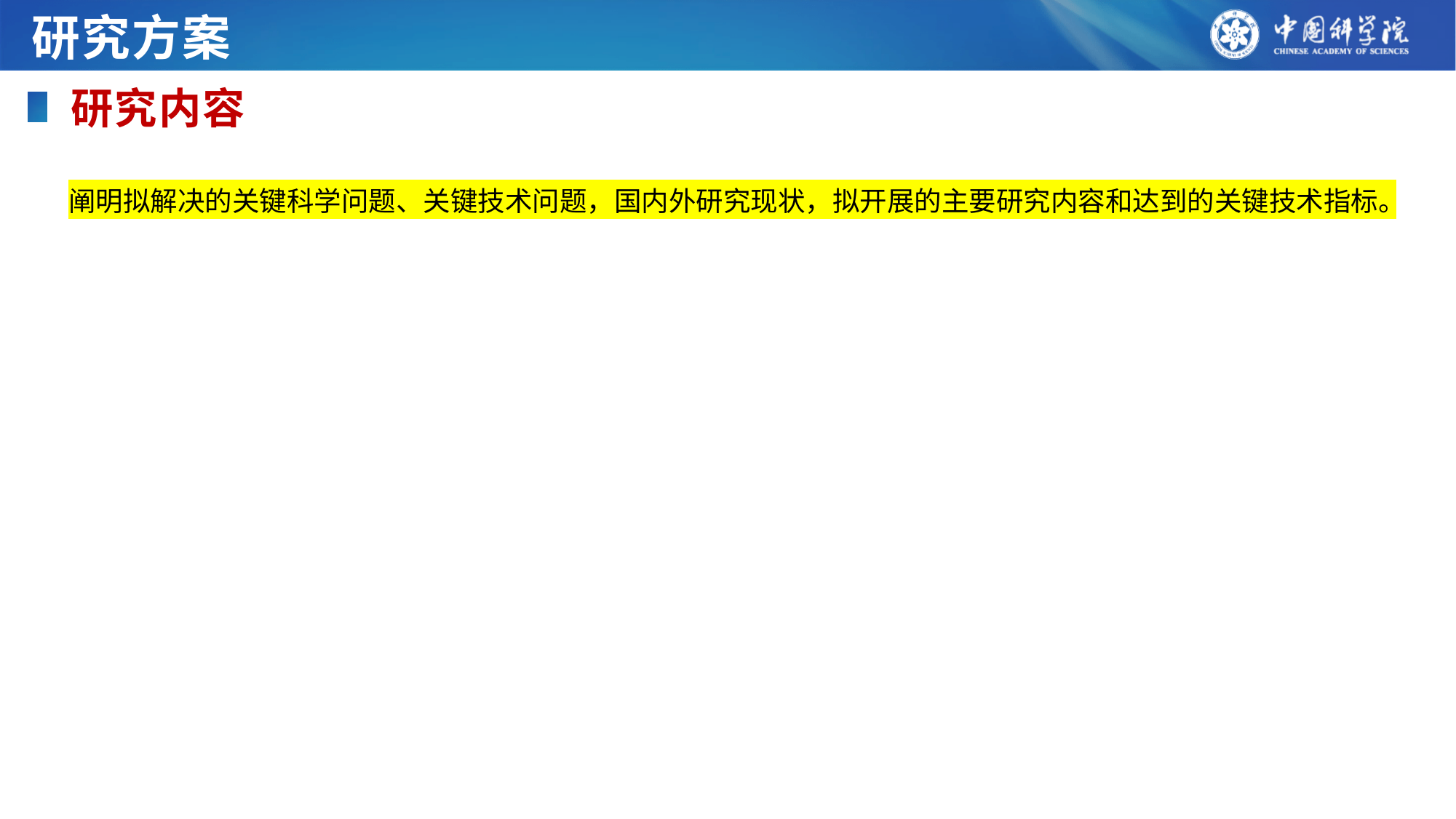

研究方案

研究内容
阐明拟解决的关键科学问题、关键技术问题，国内外研究现状，拟开展的主要研究内容和达到的关键技术指标。